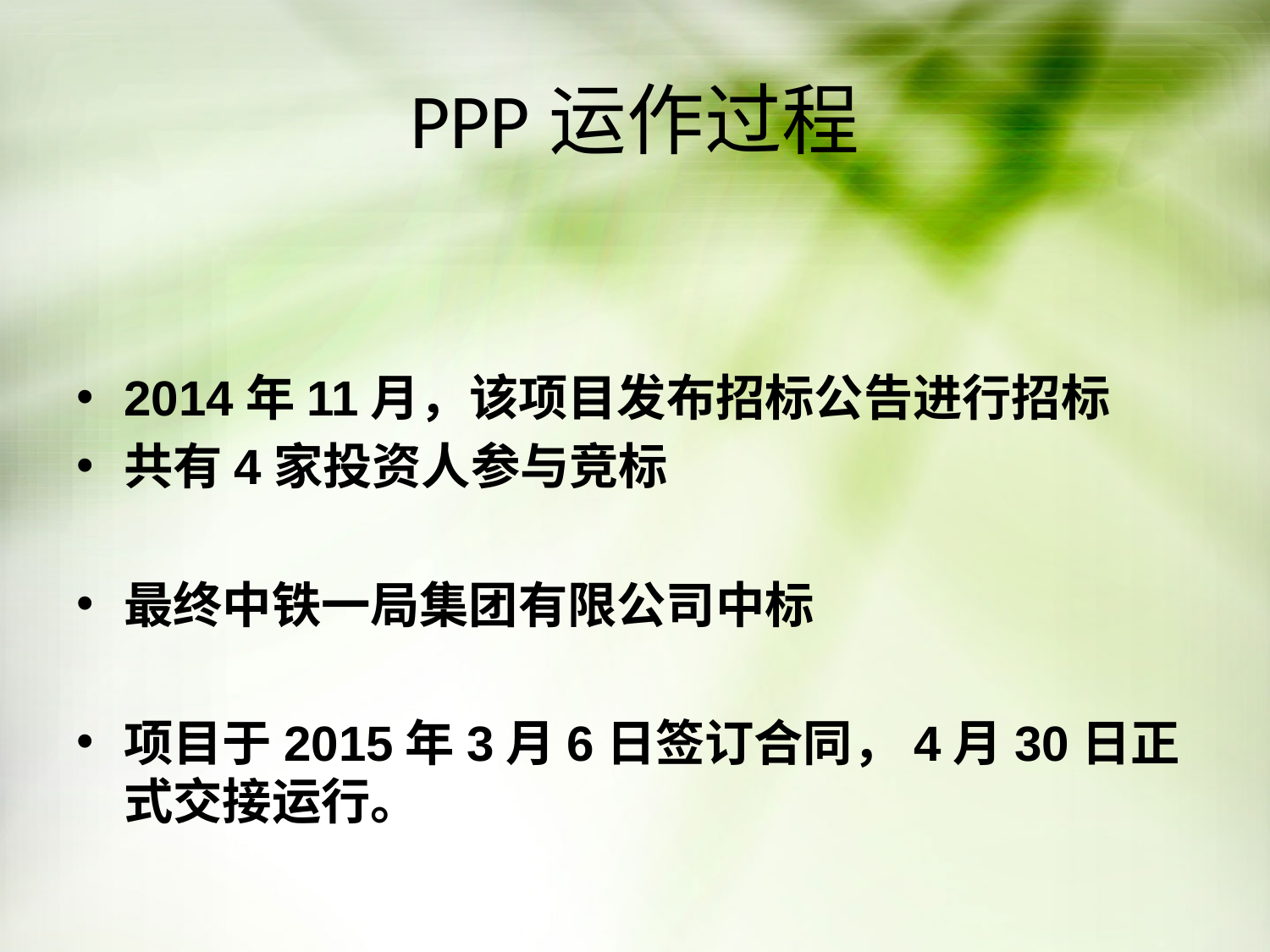

# PPP运作过程

2014年11月，该项目发布招标公告进行招标
共有4家投资人参与竞标

最终中铁一局集团有限公司中标

项目于2015年3月6日签订合同，4月30日正式交接运行。